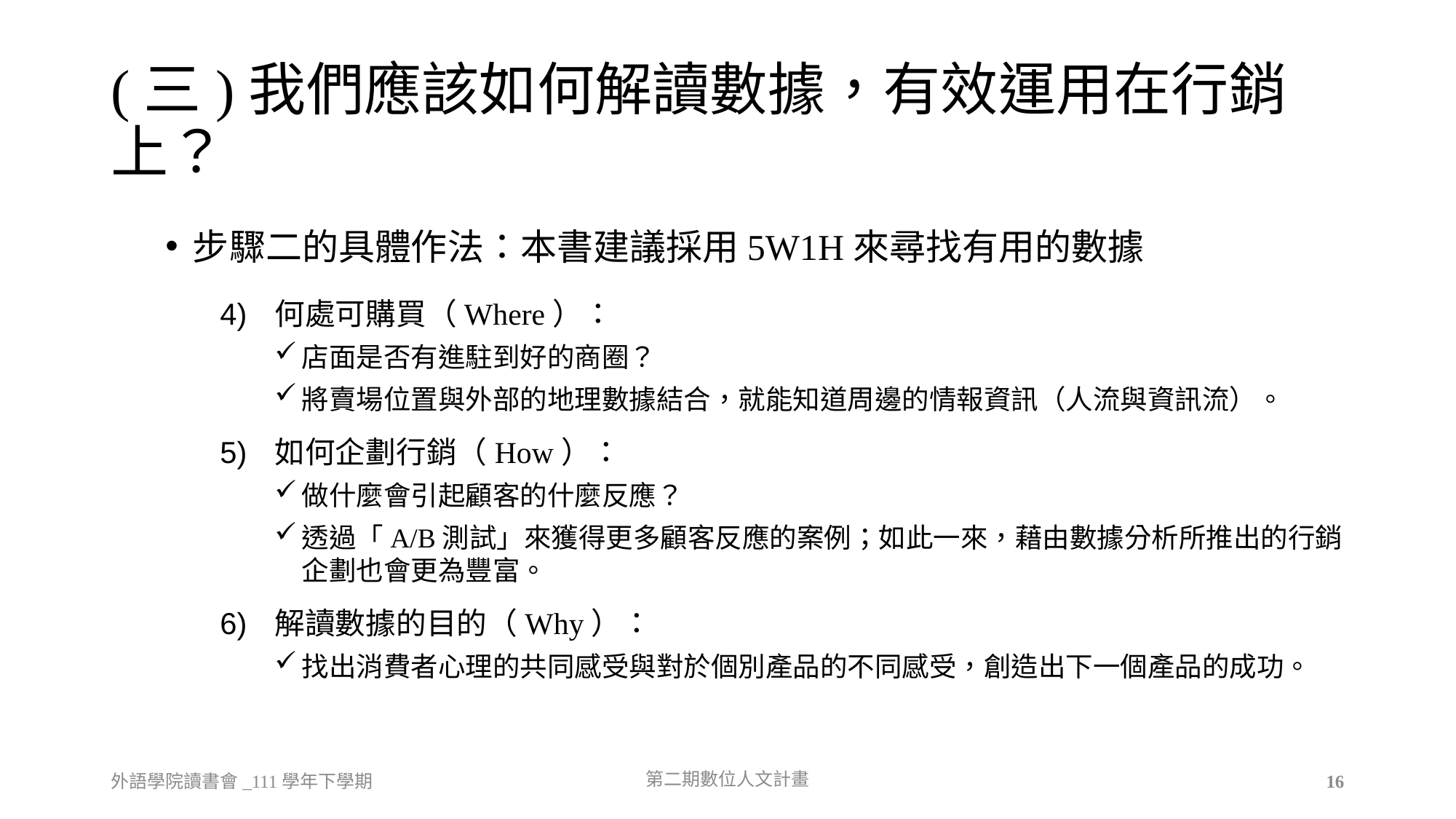

# (三)我們應該如何解讀數據，有效運用在行銷上？
步驟二的具體作法：本書建議採用5W1H來尋找有用的數據
何處可購買（Where）：
店面是否有進駐到好的商圈？
將賣場位置與外部的地理數據結合，就能知道周邊的情報資訊（人流與資訊流）。
如何企劃行銷（How）：
做什麼會引起顧客的什麼反應？
透過「A/B測試」來獲得更多顧客反應的案例；如此一來，藉由數據分析所推出的行銷企劃也會更為豐富。
解讀數據的目的（Why）：
找出消費者心理的共同感受與對於個別產品的不同感受，創造出下一個產品的成功。
外語學院讀書會_111學年下學期
第二期數位人文計畫
16